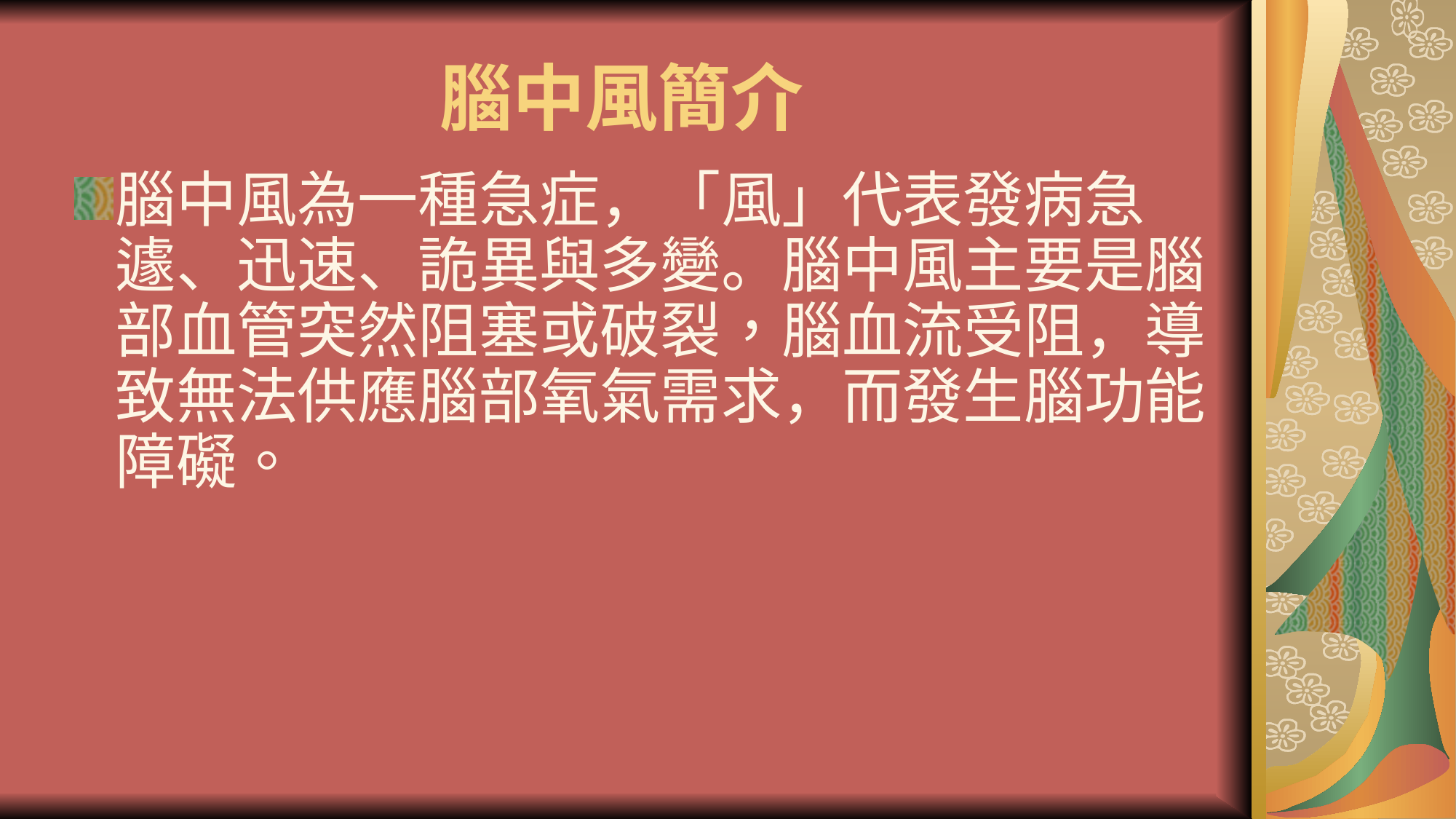

# 腦中風簡介
腦中風為一種急症，「風」代表發病急遽、迅速、詭異與多變。腦中風主要是腦部血管突然阻塞或破裂，腦血流受阻，導致無法供應腦部氧氣需求，而發生腦功能障礙。